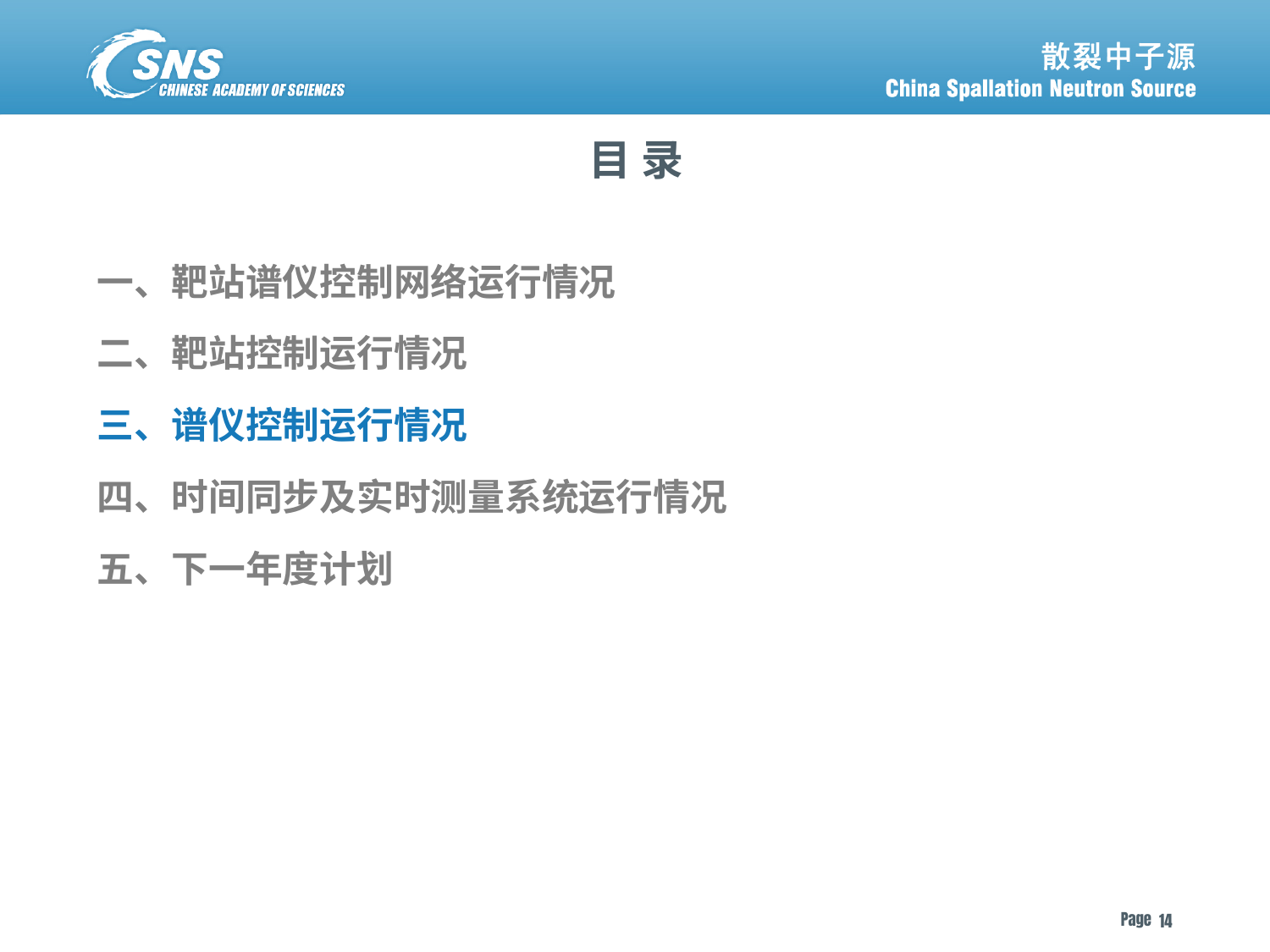

# 目 录
一、靶站谱仪控制网络运行情况
二、靶站控制运行情况
三、谱仪控制运行情况
四、时间同步及实时测量系统运行情况
五、下一年度计划
14